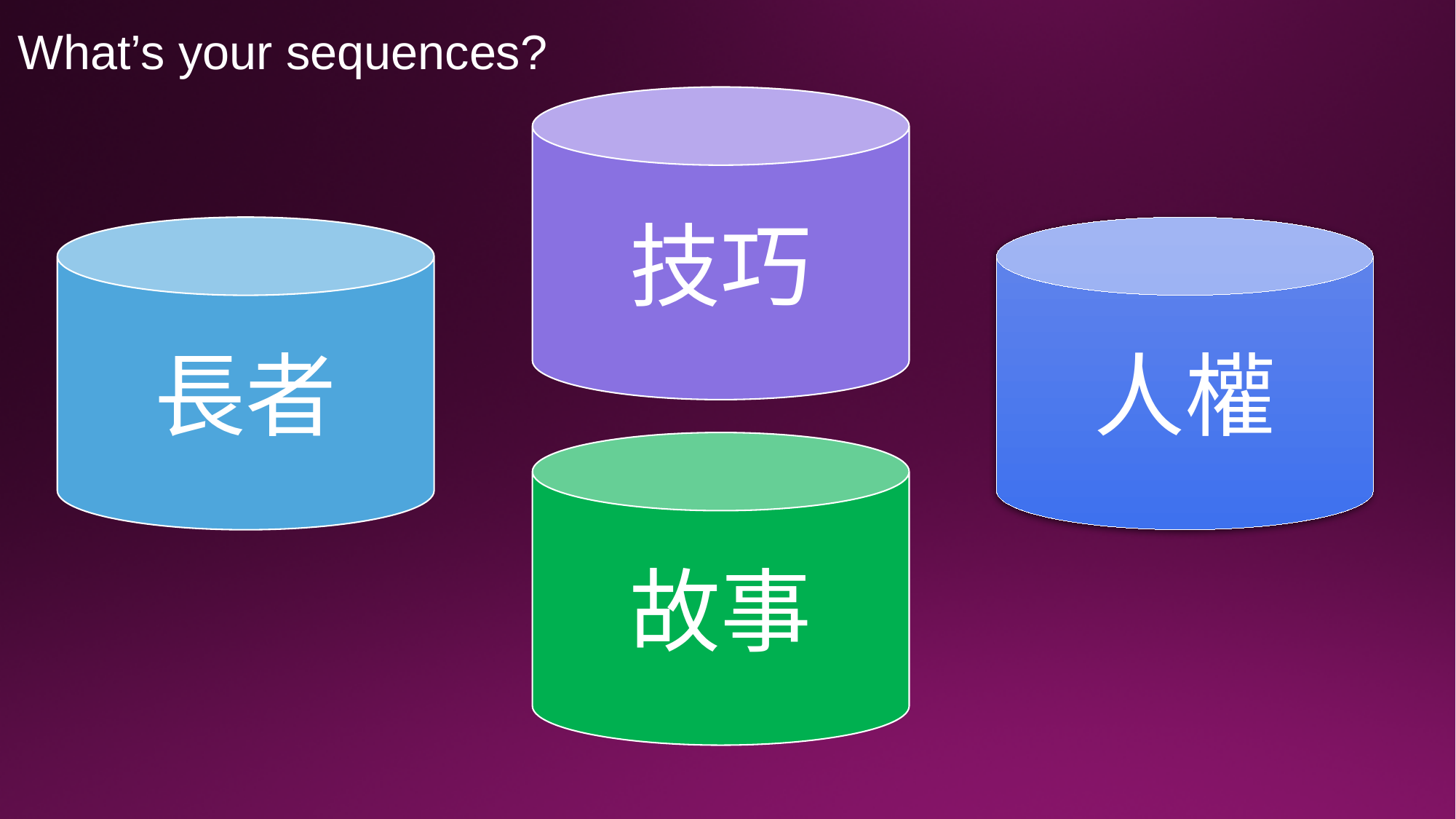

What’s your sequences?
技巧
長者
人權

故事